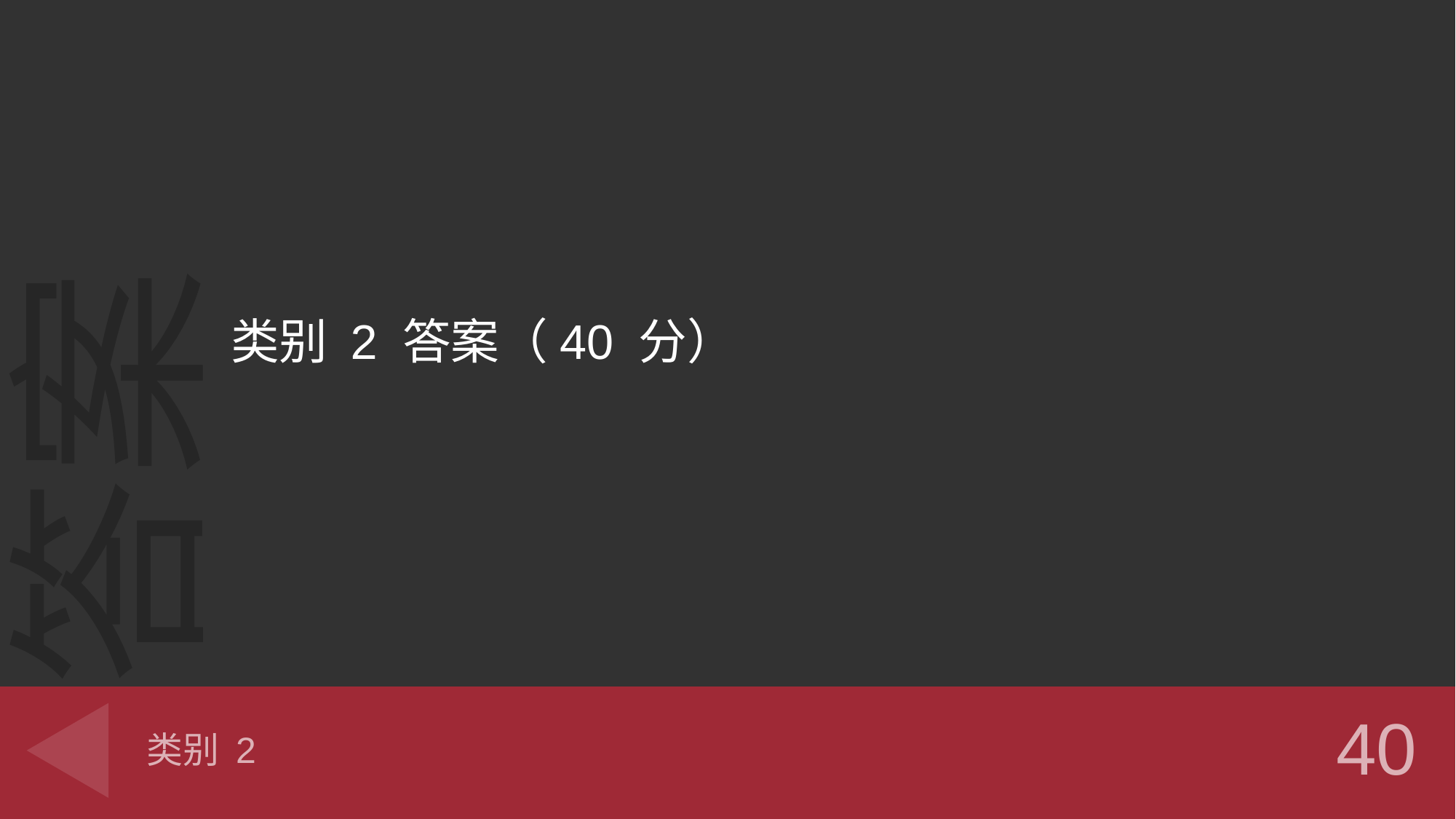

类别 2 答案（40 分）
# 类别 2
40